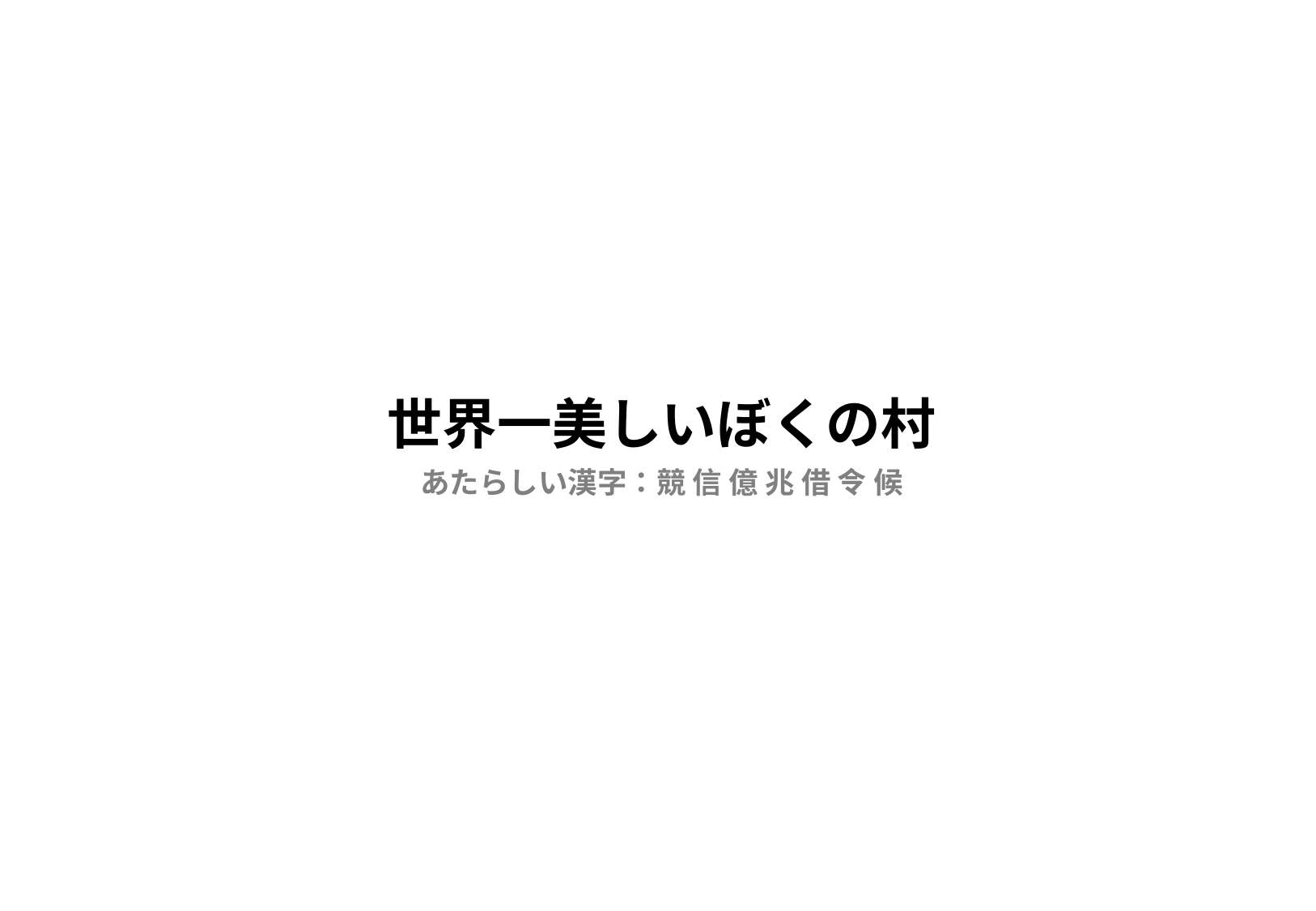

# 世界一美しいぼくの村
あたらしい漢字：競 信 億 兆 借 令 候